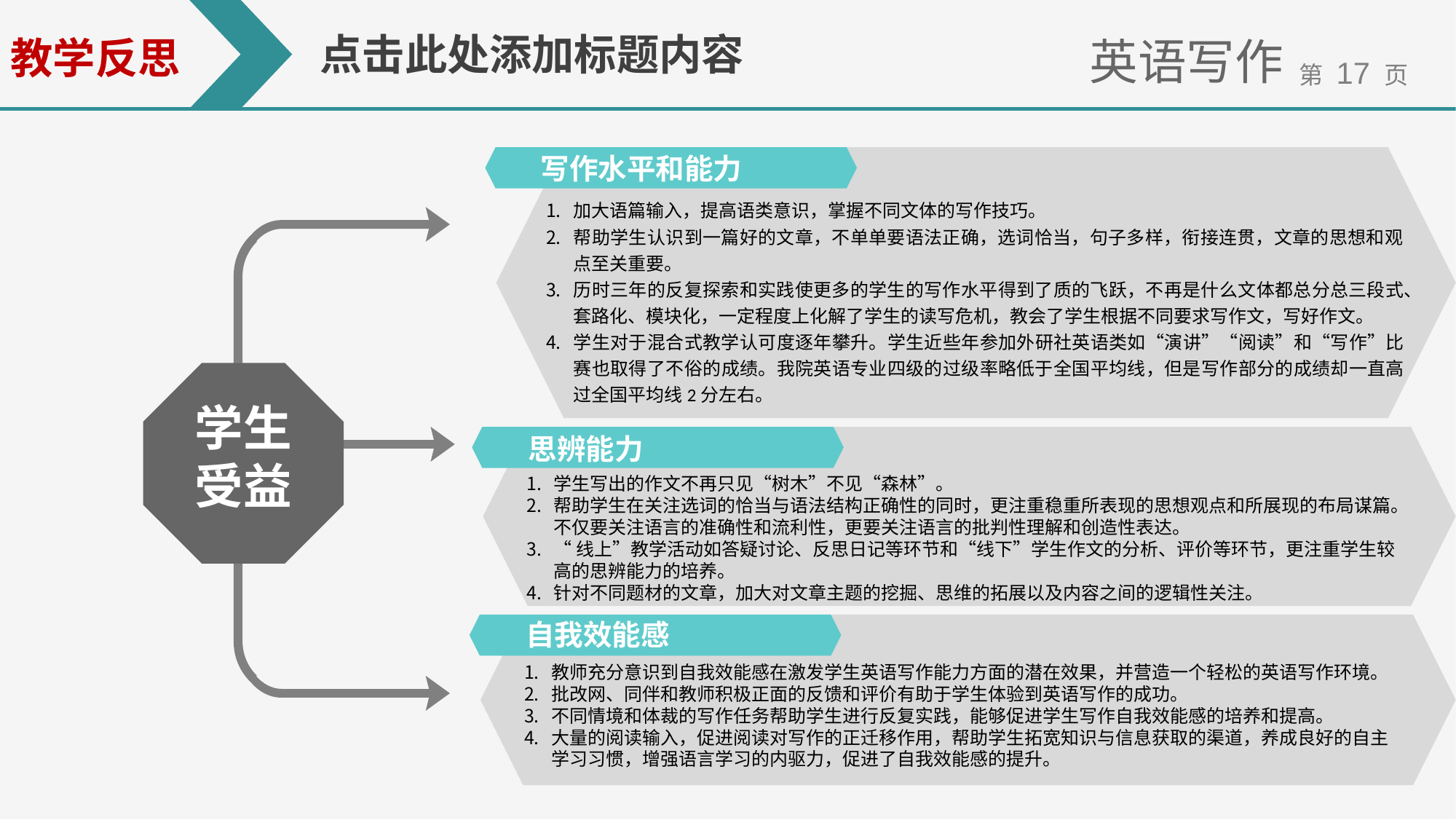

点击此处添加标题内容
教学反思
英语写作
写作水平和能力

加大语篇输入，提高语类意识，掌握不同文体的写作技巧。
帮助学生认识到一篇好的文章，不单单要语法正确，选词恰当，句子多样，衔接连贯，文章的思想和观点至关重要。
历时三年的反复探索和实践使更多的学生的写作水平得到了质的飞跃，不再是什么文体都总分总三段式、套路化、模块化，一定程度上化解了学生的读写危机，教会了学生根据不同要求写作文，写好作文。
学生对于混合式教学认可度逐年攀升。学生近些年参加外研社英语类如“演讲”“阅读”和“写作”比赛也取得了不俗的成绩。我院英语专业四级的过级率略低于全国平均线，但是写作部分的成绩却一直高过全国平均线2分左右。

学生受益
思辨能力

学生写出的作文不再只见“树木”不见“森林”。
帮助学生在关注选词的恰当与语法结构正确性的同时，更注重稳重所表现的思想观点和所展现的布局谋篇。不仅要关注语言的准确性和流利性，更要关注语言的批判性理解和创造性表达。
“线上”教学活动如答疑讨论、反思日记等环节和“线下”学生作文的分析、评价等环节，更注重学生较高的思辨能力的培养。
针对不同题材的文章，加大对文章主题的挖掘、思维的拓展以及内容之间的逻辑性关注。

自我效能感

教师充分意识到自我效能感在激发学生英语写作能力方面的潜在效果，并营造一个轻松的英语写作环境。
批改网、同伴和教师积极正面的反馈和评价有助于学生体验到英语写作的成功。
不同情境和体裁的写作任务帮助学生进行反复实践，能够促进学生写作自我效能感的培养和提高。
大量的阅读输入，促进阅读对写作的正迁移作用，帮助学生拓宽知识与信息获取的渠道，养成良好的自主学习习惯，增强语言学习的内驱力，促进了自我效能感的提升。